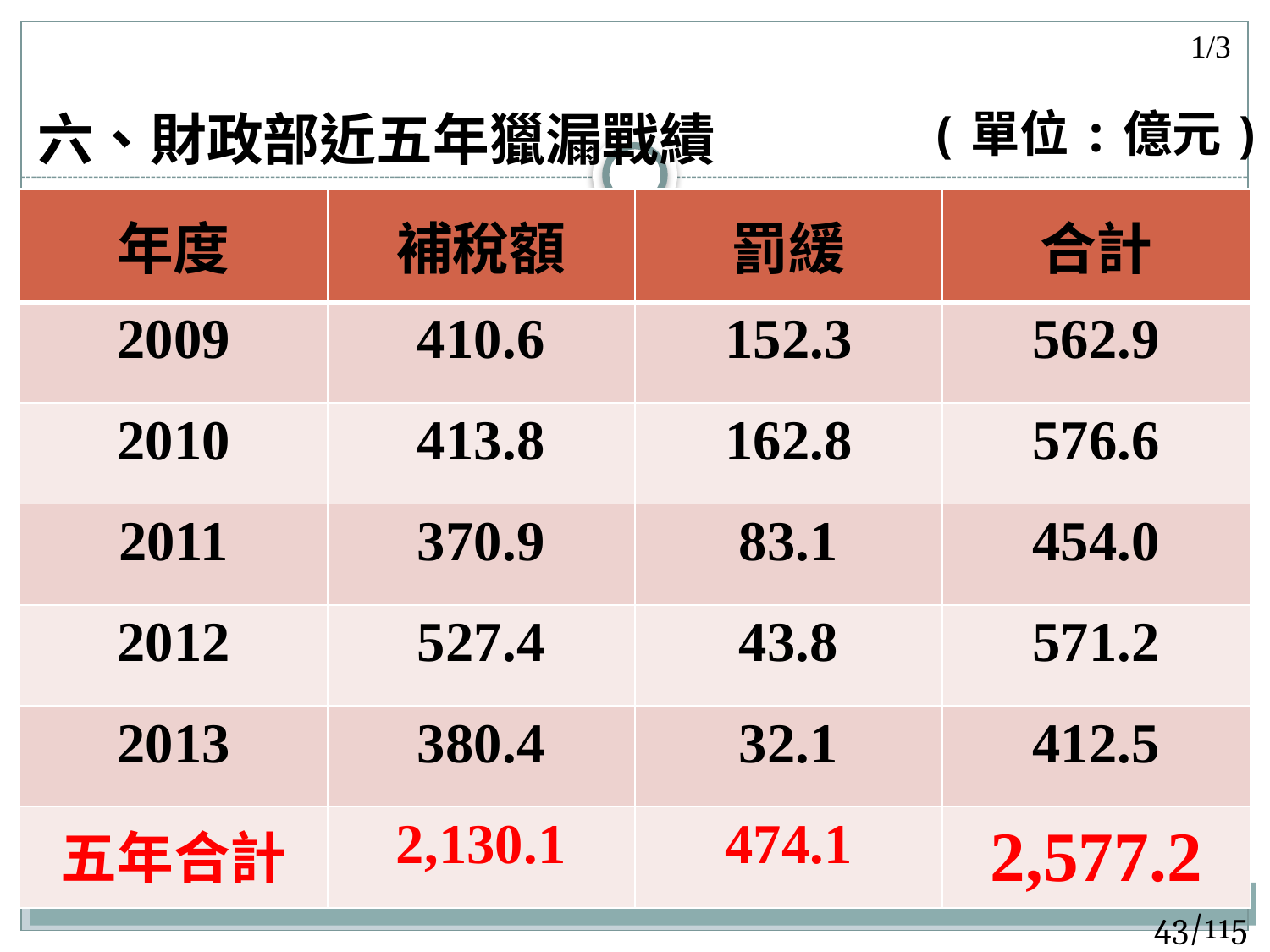

1/3
# 六、財政部近五年獵漏戰績
(單位:億元)
| 年度 | 補稅額 | 罰緩 | 合計 |
| --- | --- | --- | --- |
| 2009 | 410.6 | 152.3 | 562.9 |
| 2010 | 413.8 | 162.8 | 576.6 |
| 2011 | 370.9 | 83.1 | 454.0 |
| 2012 | 527.4 | 43.8 | 571.2 |
| 2013 | 380.4 | 32.1 | 412.5 |
| 五年合計 | 2,130.1 | 474.1 | 2,577.2 |